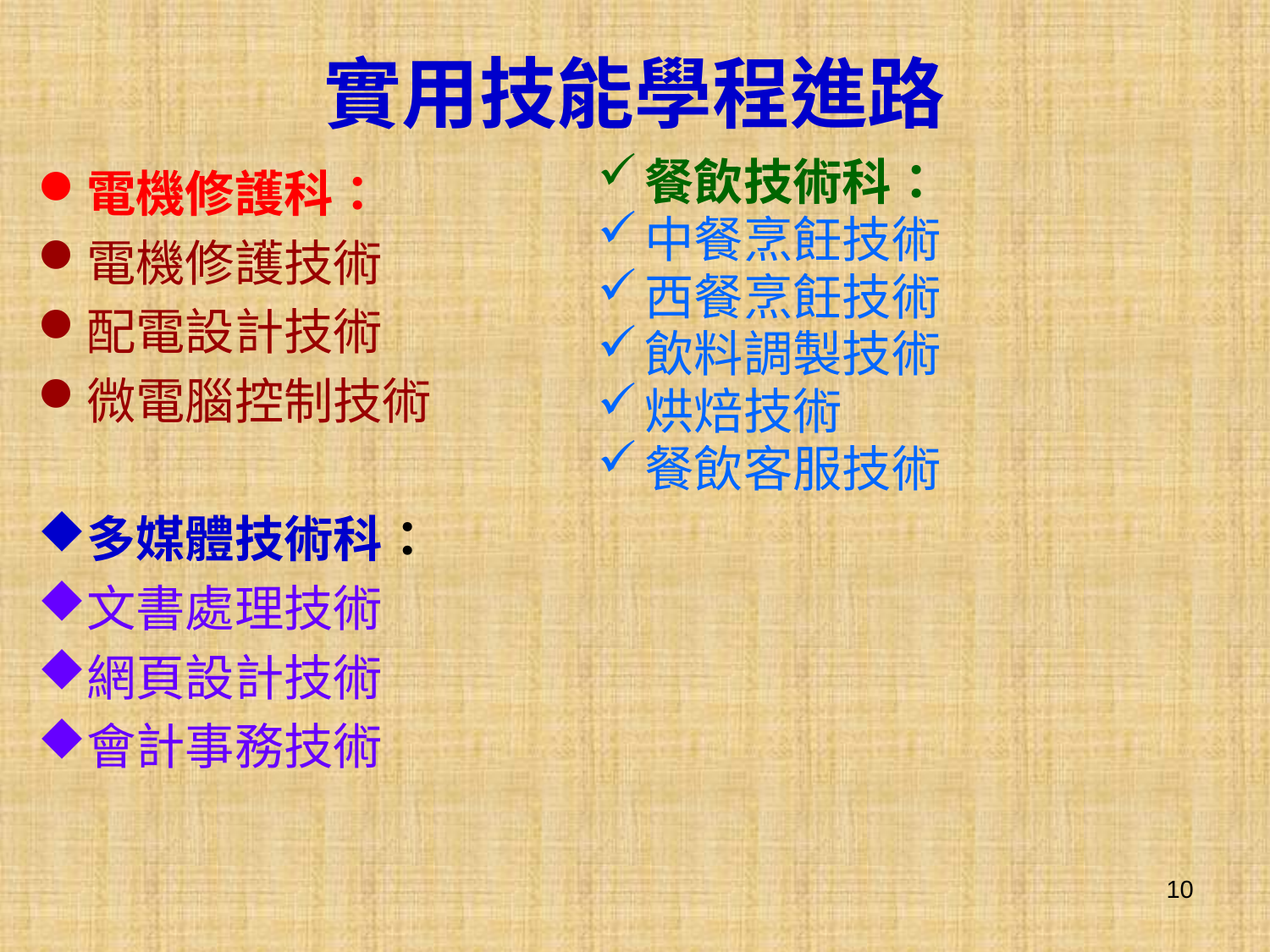

# 實用技能學程進路
電機修護科：
電機修護技術
配電設計技術
微電腦控制技術

多媒體技術科：
文書處理技術
網頁設計技術
會計事務技術
餐飲技術科：
中餐烹飪技術
西餐烹飪技術
飲料調製技術
烘焙技術
餐飲客服技術
10